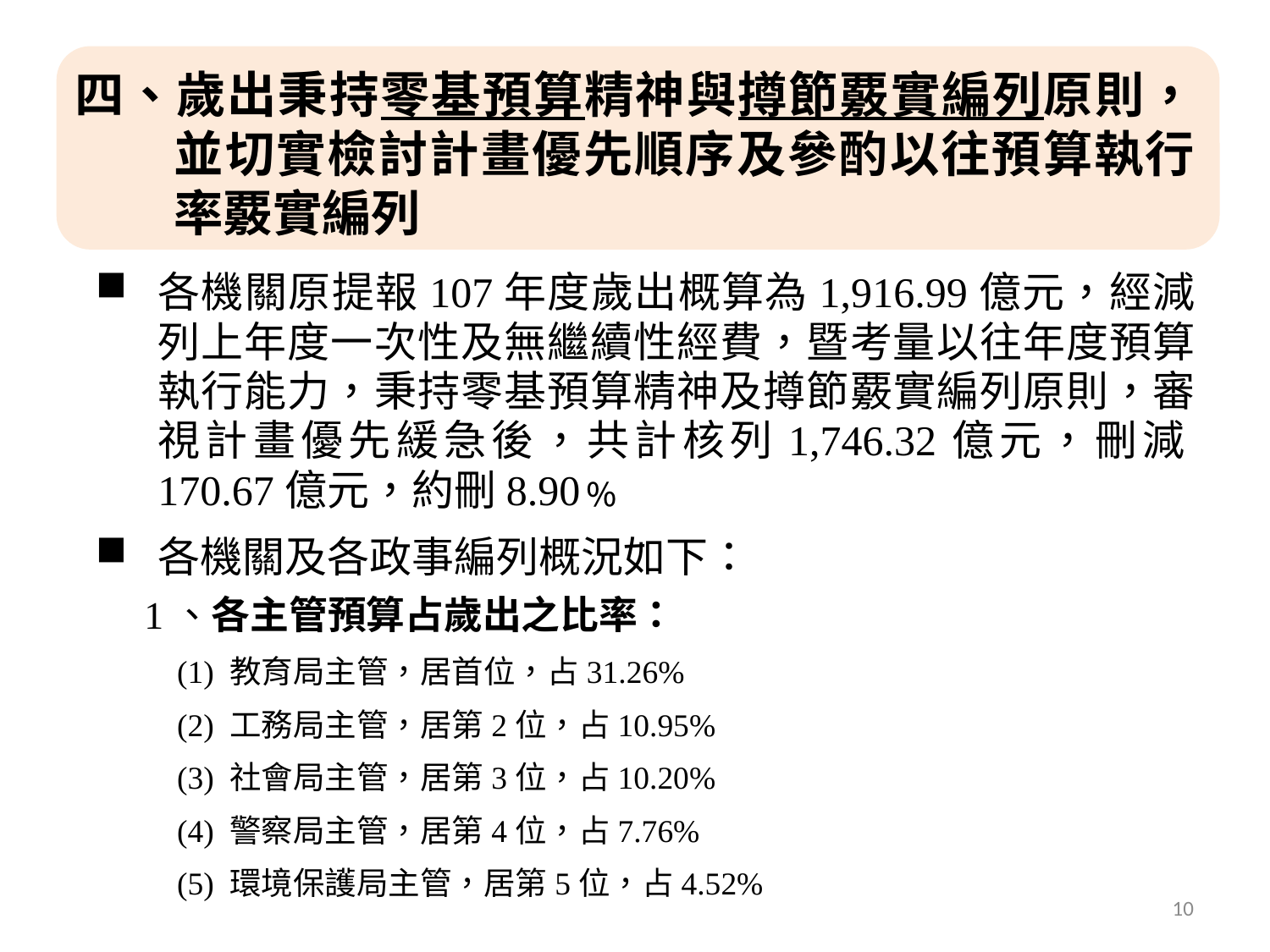

四、歲出秉持零基預算精神與撙節覈實編列原則，並切實檢討計畫優先順序及參酌以往預算執行率覈實編列
各機關原提報107年度歲出概算為1,916.99億元，經減列上年度一次性及無繼續性經費，暨考量以往年度預算執行能力，秉持零基預算精神及撙節覈實編列原則，審視計畫優先緩急後，共計核列1,746.32億元，刪減170.67億元，約刪8.90﹪
各機關及各政事編列概況如下：
     1、各主管預算占歲出之比率：
    (1) 教育局主管，居首位，占31.26%
    (2) 工務局主管，居第2位，占10.95%
    (3) 社會局主管，居第3位，占10.20%
    (4) 警察局主管，居第4位，占7.76%
    (5) 環境保護局主管，居第5位，占4.52%
10